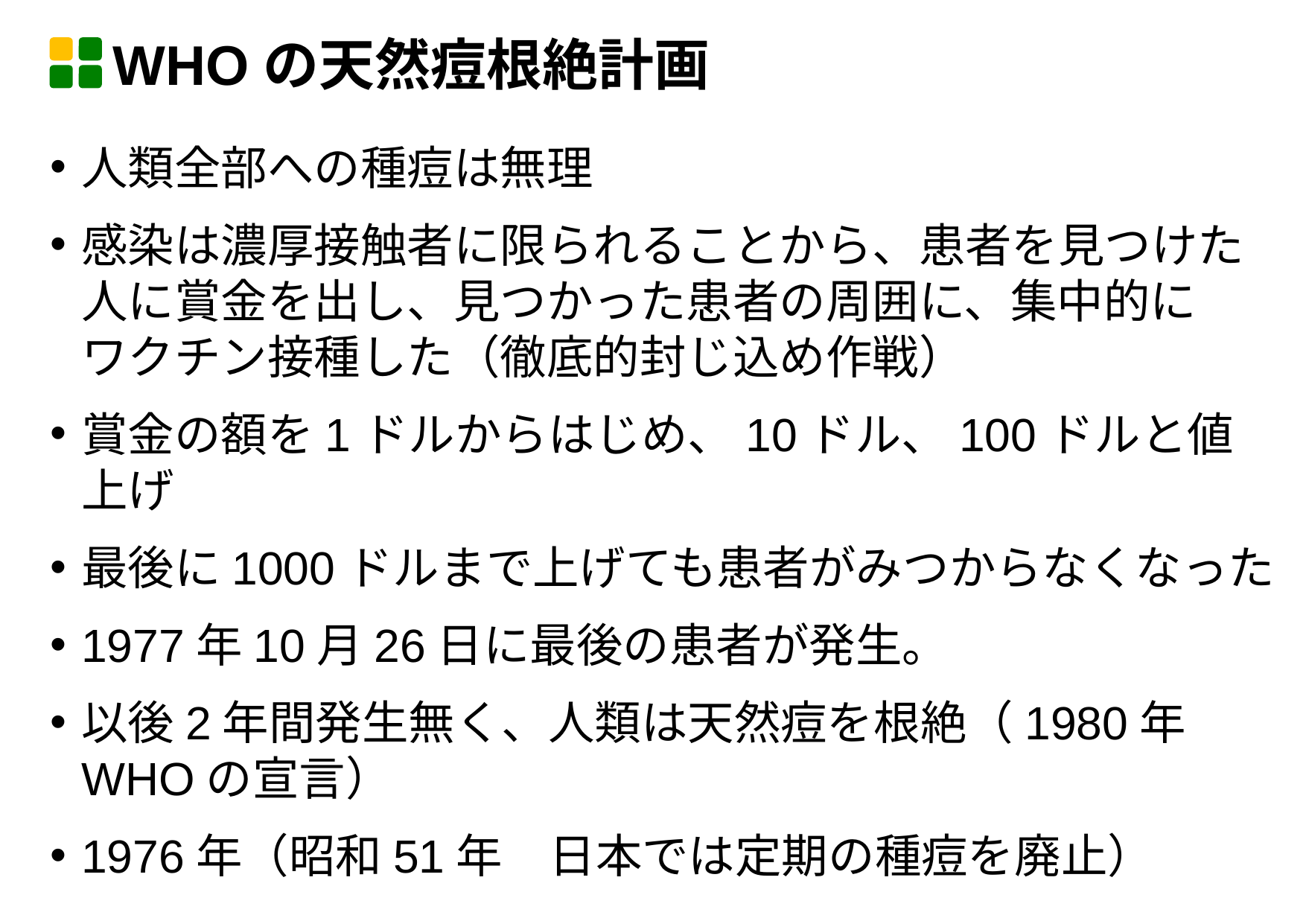

WHOの天然痘根絶計画

人類全部への種痘は無理
感染は濃厚接触者に限られることから、患者を見つけた人に賞金を出し、見つかった患者の周囲に、集中的に
ワクチン接種した（徹底的封じ込め作戦）
賞金の額を1ドルからはじめ、10ドル、100ドルと値上げ
最後に1000ドルまで上げても患者がみつからなくなった
1977年10月26日に最後の患者が発生。
以後2年間発生無く、人類は天然痘を根絶（1980年WHOの宣言）
1976年（昭和51年　日本では定期の種痘を廃止）